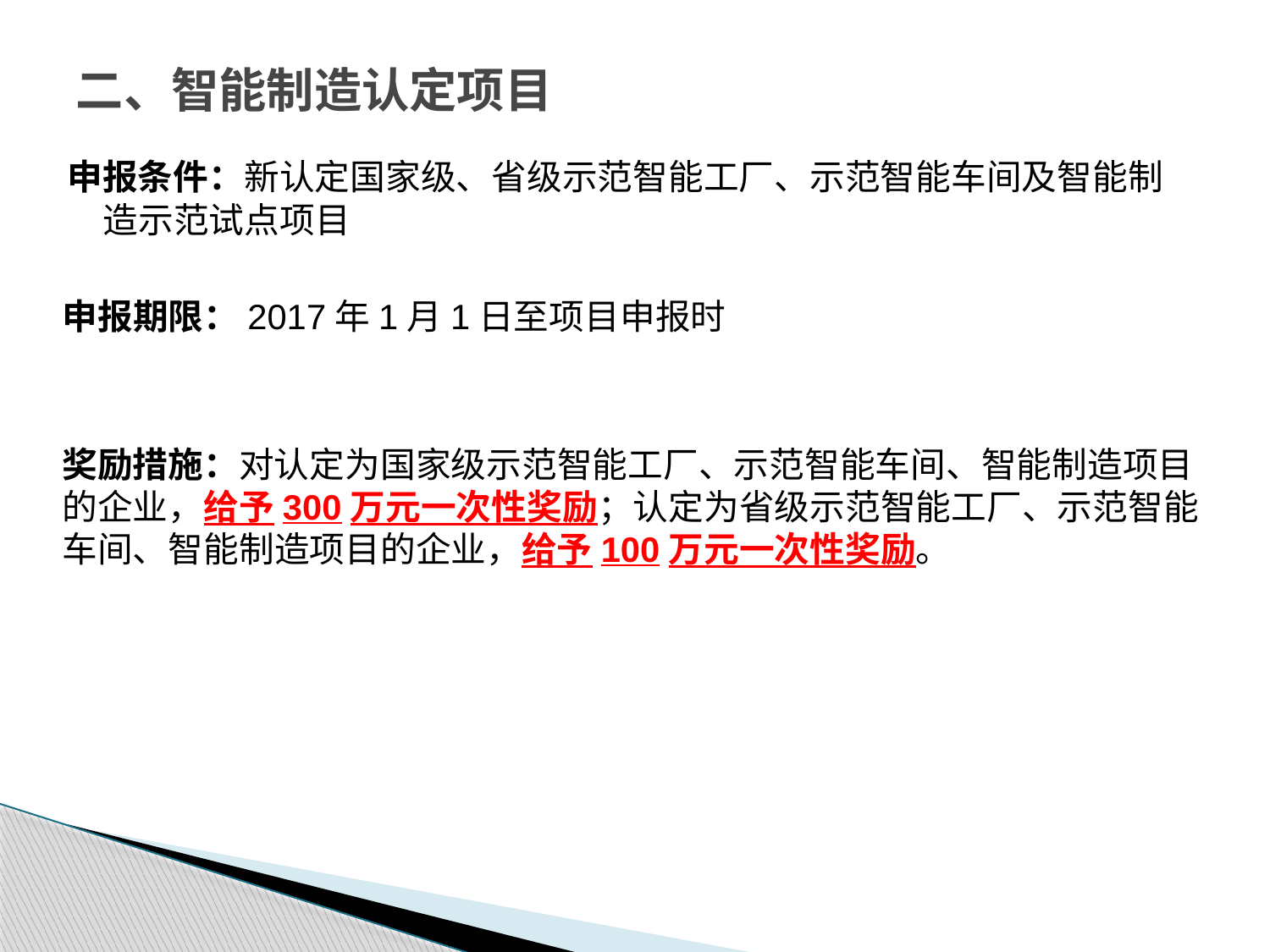

# 二、智能制造认定项目
申报条件：新认定国家级、省级示范智能工厂、示范智能车间及智能制造示范试点项目
申报期限：2017年1月1日至项目申报时
奖励措施：对认定为国家级示范智能工厂、示范智能车间、智能制造项目的企业，给予300万元一次性奖励；认定为省级示范智能工厂、示范智能车间、智能制造项目的企业，给予100万元一次性奖励。